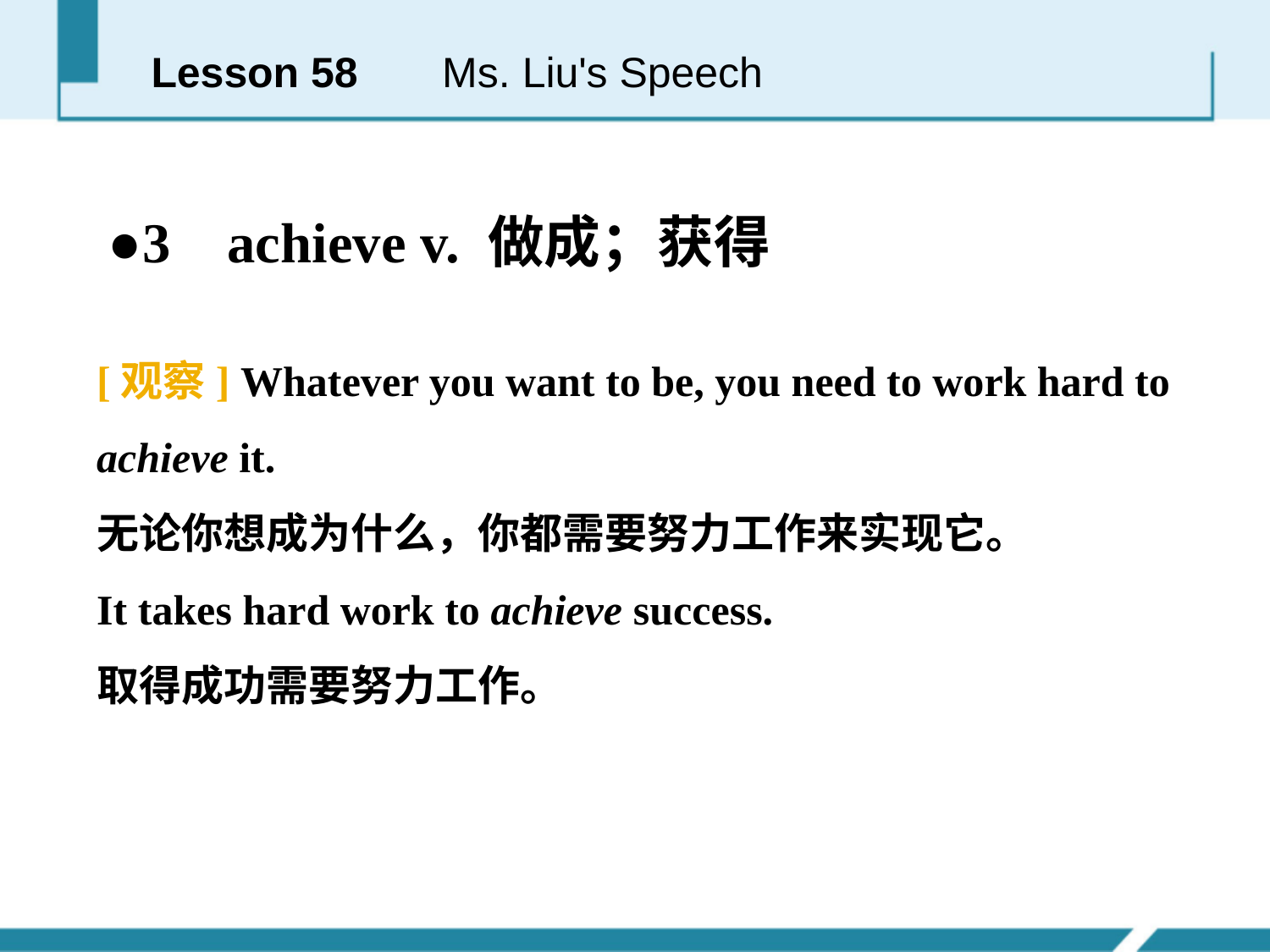

Lesson 58 　 Ms. Liu's Speech
●3    achieve v. 做成；获得
[观察] Whatever you want to be, you need to work hard to achieve it.
无论你想成为什么，你都需要努力工作来实现它。
It takes hard work to achieve success.
取得成功需要努力工作。